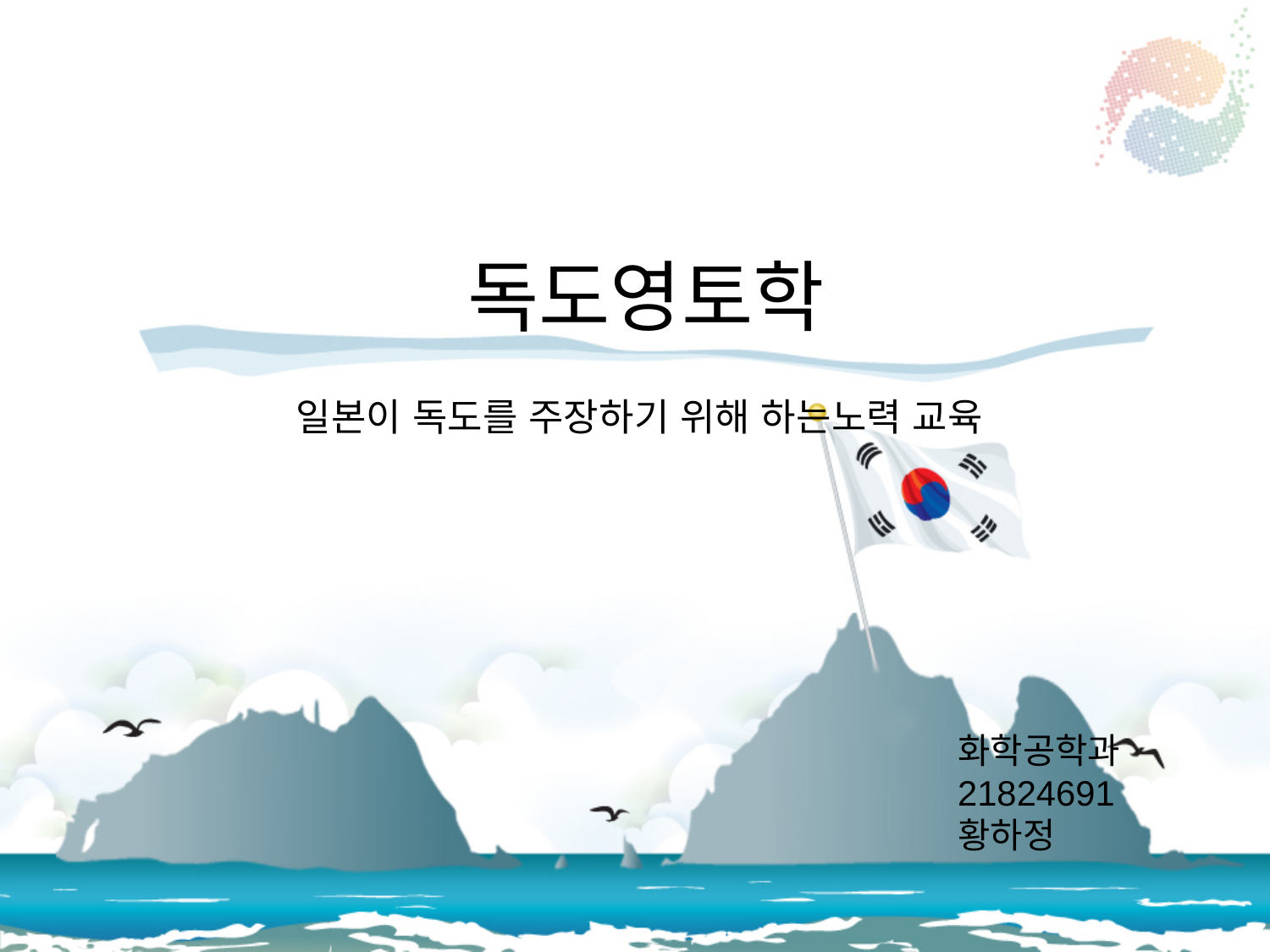

# 독도영토학
일본이 독도를 주장하기 위해 하는노력 교육
화학공학과
21824691
황하정